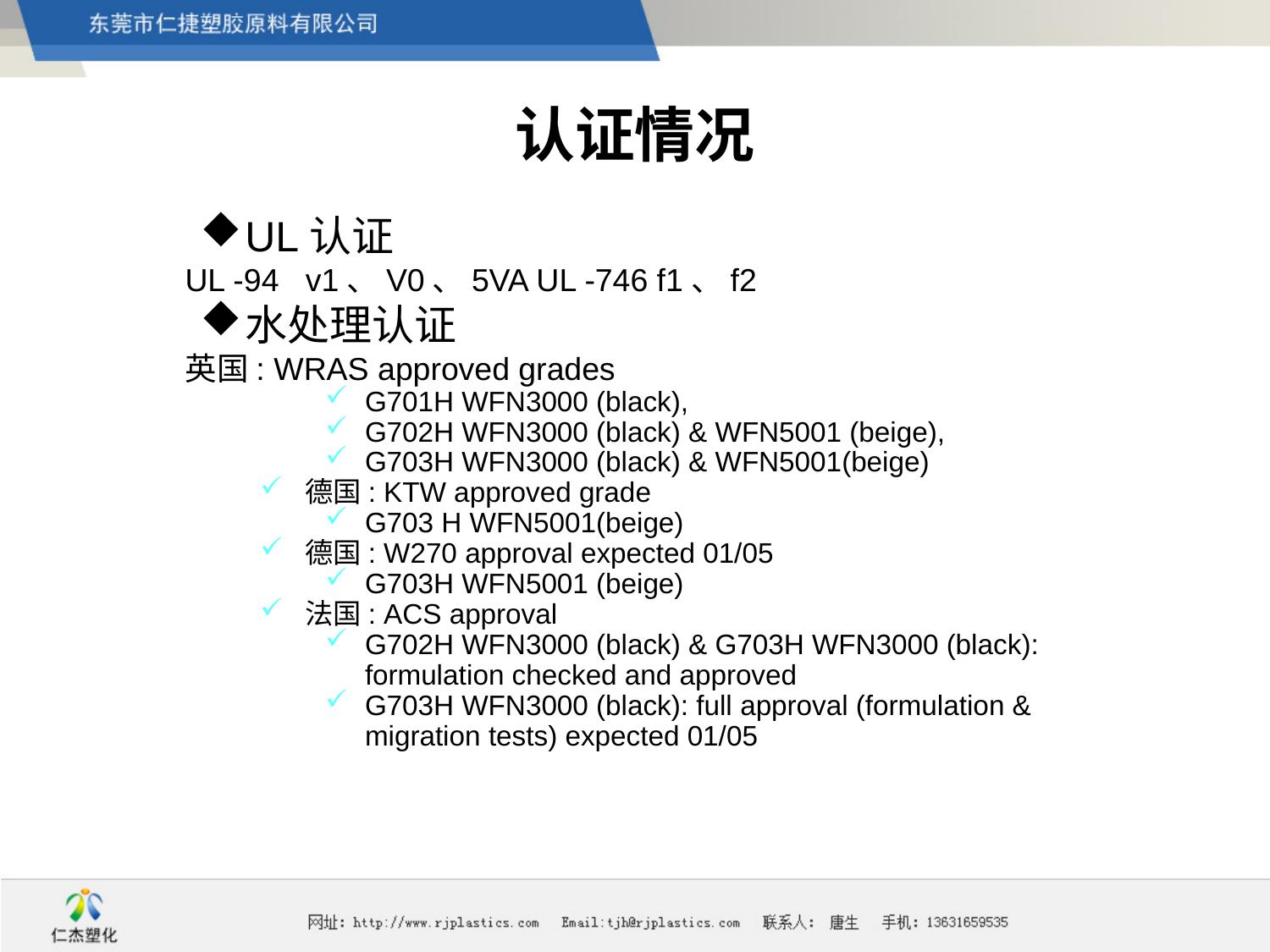

# 认证情况
UL认证
UL -94   v1、V0、5VA UL -746 f1、f2
水处理认证
英国: WRAS approved grades
G701H WFN3000 (black),
G702H WFN3000 (black) & WFN5001 (beige),
G703H WFN3000 (black) & WFN5001(beige)
德国: KTW approved grade
G703 H WFN5001(beige)
德国: W270 approval expected 01/05
G703H WFN5001 (beige)
法国: ACS approval
G702H WFN3000 (black) & G703H WFN3000 (black): formulation checked and approved
G703H WFN3000 (black): full approval (formulation & migration tests) expected 01/05